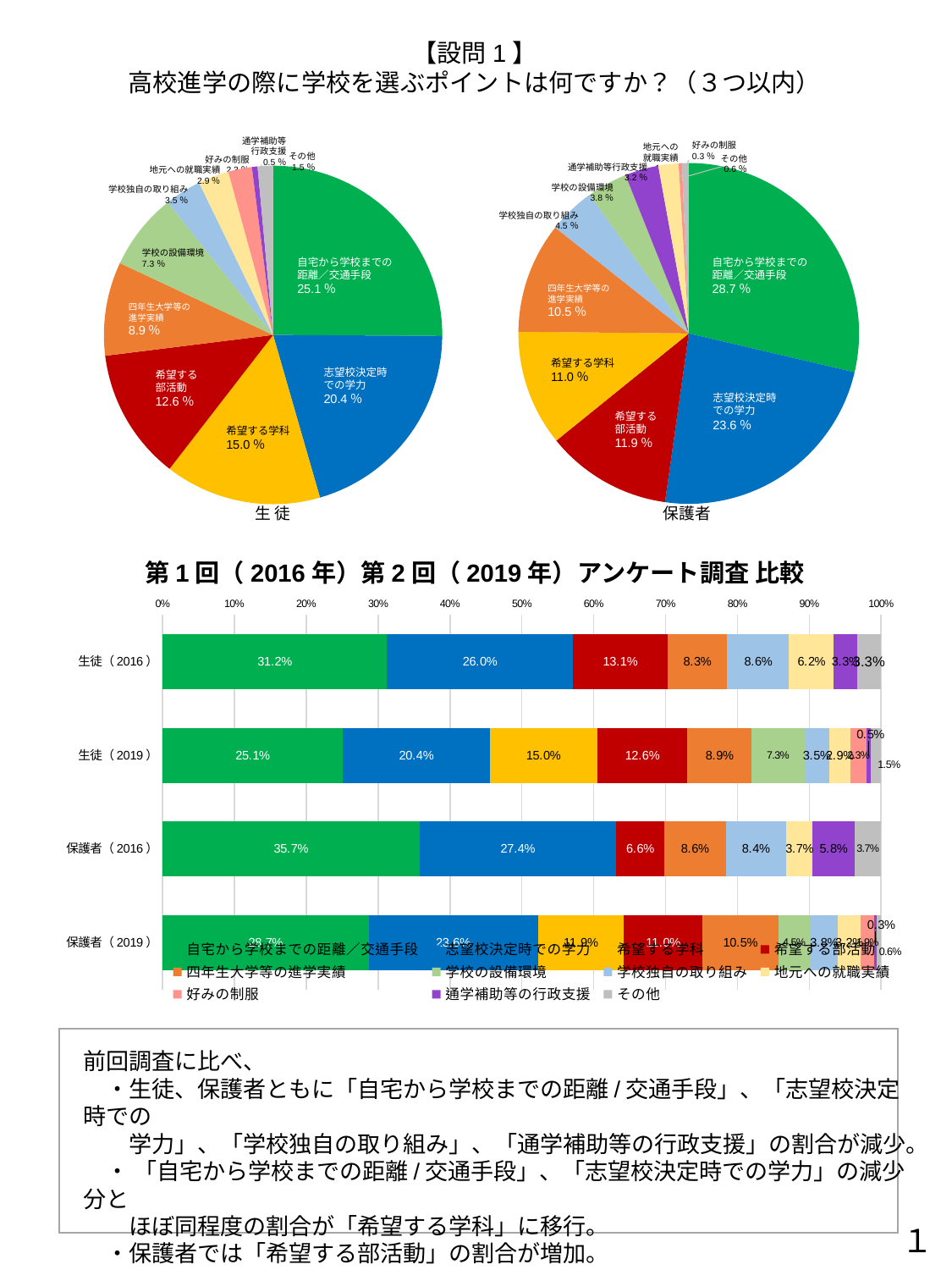

【設問1】
高校進学の際に学校を選ぶポイントは何ですか？（３つ以内）
通学補助等
行政支援
0.5％
好みの制服
0.3％
地元への
就職実績
1.9％
その他
1.5％
その他
0.6％
好みの制服
2.3％
通学補助等行政支援
3.2％

### Chart

| Category |  |
|---|---|
| 0.31190476190476191 | 0.28662420382165604 |
| 0.25952380952380955 | 0.2356687898089172 |
| 0 | 0.11942675159235669 |
| 0.13095238095238096 | 0.10987261146496816 |
| 8.3333333333333329E-2 | 0.10509554140127389 |
| 0 | 0.044585987261146494 |
| 8.5999999999999993E-2 | 0.03821656050955414 |
| 6.2E-2 | 0.03184713375796178 |
| 0 | 0.01910828025477707 |
| 3.3000000000000002E-2 | 0.0031847133757961785 |
| 3.3000000000000002E-2 | 0.006369426751592357 |
地元への就職実績
2.9％

### Chart

| Category | 生徒（2019） |
|---|---|
| 自宅から学校までの距離／交通手段 | 0.25100133511348466 |
| 志望校決定時での学力 | 0.20427236315086783 |
| 希望する学科 | 0.14953271028037382 |
| 希望する部活動 | 0.12550066755674233 |
| 四年生大学等の進学実績 | 0.08945260347129506 |
| 学校の設備環境 | 0.07343124165554073 |
| 学校独自の取り組み | 0.03471295060080107 |
| 地元への就職実績 | 0.029372496662216287 |
| 好みの制服 | 0.022696929238985315 |
| 通学補助等の行政支援 | 0.0053404539385847796 |
| その他 | 0.014686248331108143 |
学校の設備環境
3.8％
学校独自の取り組み
3.5％
学校独自の取り組み
4.5％
学校の設備環境
7.3％
自宅から学校までの
距離／交通手段
25.1％
自宅から学校までの
距離／交通手段
28.7％
四年生大学等の
進学実績
10.5％
四年生大学等の
進学実績
8.9％
希望する学科
11.0％
志望校決定時
での学力
20.4％
希望する
部活動
12.6％
志望校決定時
での学力
23.6％
希望する
部活動
11.9％
希望する学科
15.0％
生 徒
保護者
第1回（2016年）第2回（2019年）アンケート調査 比較

### Chart

| Category | 自宅から学校までの距離／交通手段 | 志望校決定時での学力 | 希望する学科 | 希望する部活動 | 四年生大学等の進学実績 | 学校の設備環境 | 学校独自の取り組み | 地元への就職実績 | 好みの制服 | 通学補助等の行政支援 | その他 |
|---|---|---|---|---|---|---|---|---|---|---|---|
| 生徒（2016） | 0.3119047619047619 | 0.25952380952380955 | 0.0 | 0.13095238095238096 | 0.08333333333333333 | 0.0 | 0.086 | 0.062 | 0.0 | 0.033 | 0.033 |
| 生徒（2019） | 0.25100133511348466 | 0.20427236315086783 | 0.14953271028037382 | 0.12550066755674233 | 0.08945260347129506 | 0.07343124165554073 | 0.03471295060080107 | 0.029372496662216287 | 0.022696929238985315 | 0.0053404539385847796 | 0.014686248331108143 |
| 保護者（2016） | 0.357 | 0.274 | 0.0 | 0.066 | 0.086 | 0.0 | 0.084 | 0.037 | 0.0 | 0.058 | 0.037 |
| 保護者（2019） | 0.28662420382165604 | 0.2356687898089172 | 0.11942675159235669 | 0.10987261146496816 | 0.10509554140127389 | 0.044585987261146494 | 0.03821656050955414 | 0.03184713375796178 | 0.01910828025477707 | 0.0031847133757961785 | 0.006369426751592357 |
前回調査に比べ、
　・生徒、保護者ともに「自宅から学校までの距離/交通手段」、「志望校決定時での
　　学力」、「学校独自の取り組み」、「通学補助等の行政支援」の割合が減少。
　・ 「自宅から学校までの距離/交通手段」、「志望校決定時での学力」の減少分と
　　ほぼ同程度の割合が「希望する学科」に移行。
　・保護者では「希望する部活動」の割合が増加。
１